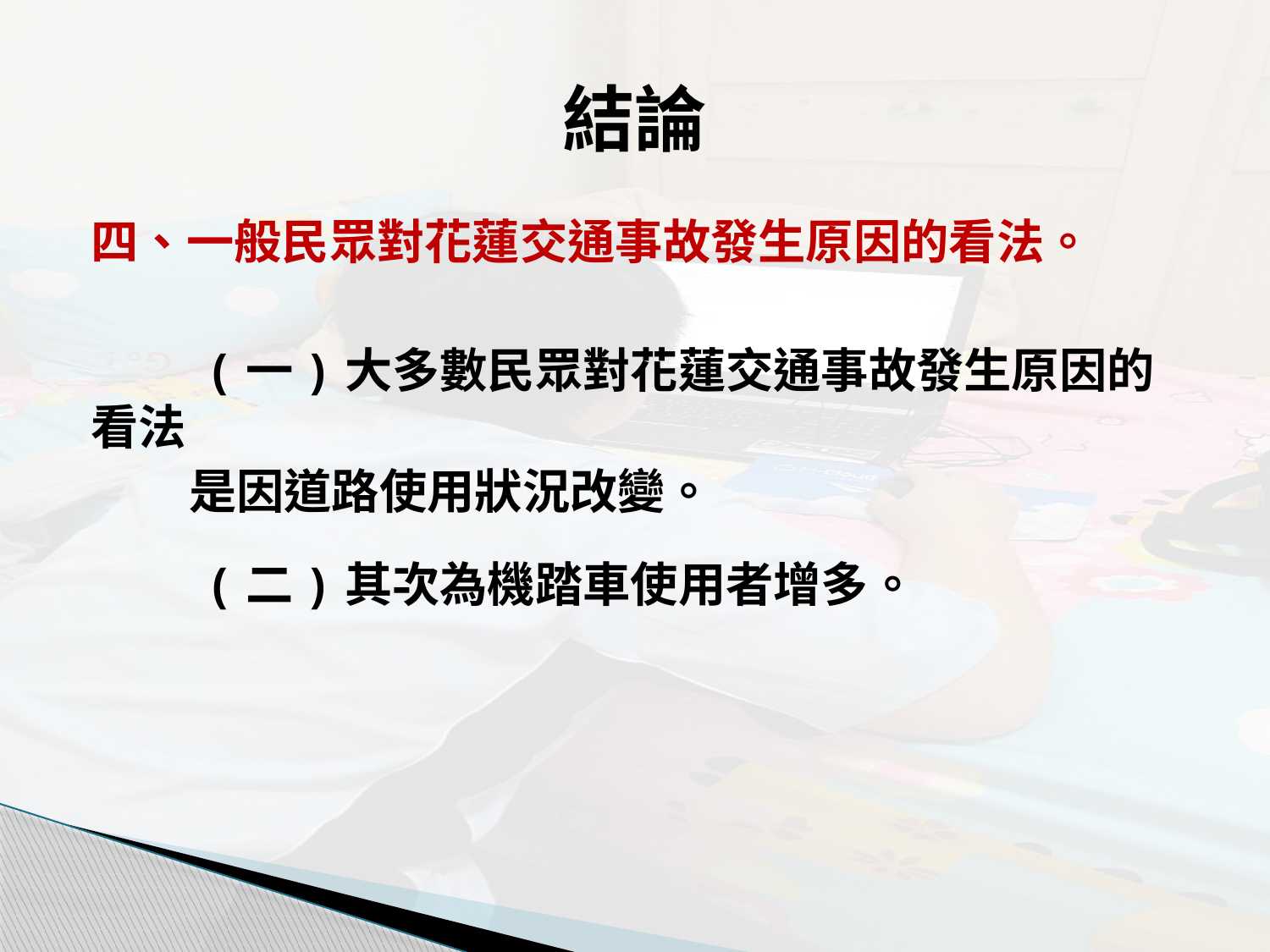

# 結論
四、一般民眾對花蓮交通事故發生原因的看法。

    (一)大多數民眾對花蓮交通事故發生原因的看法
        是因道路使用狀況改變。
    (二)其次為機踏車使用者增多。